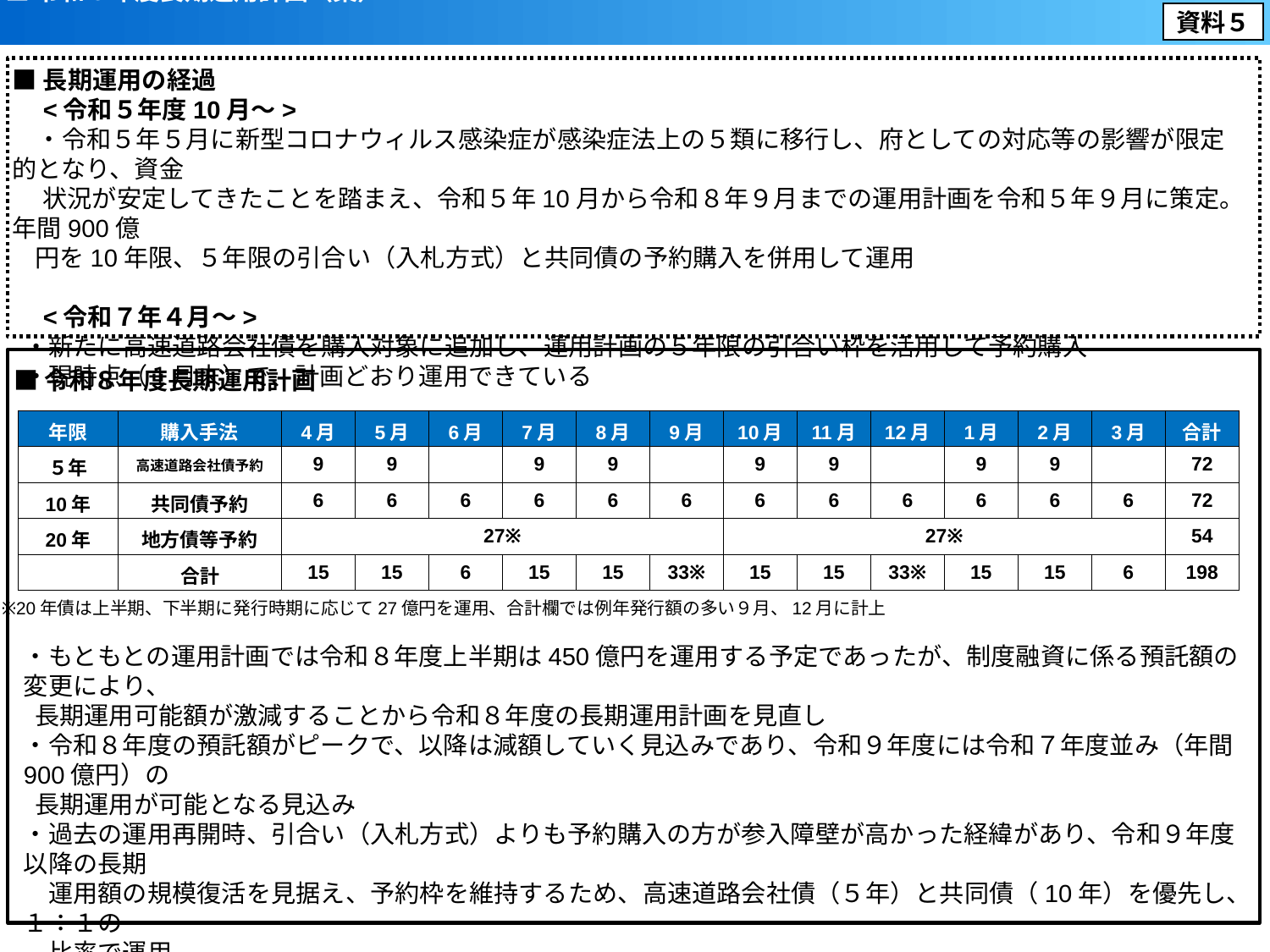

■令和８年度長期運用計画（案）
資料５

■長期運用の経過
　<令和５年度10月～>
　・令和５年５月に新型コロナウィルス感染症が感染症法上の５類に移行し、府としての対応等の影響が限定的となり、資金
　 状況が安定してきたことを踏まえ、令和５年10月から令和８年９月までの運用計画を令和５年９月に策定。年間900億
   円を10年限、５年限の引合い（入札方式）と共同債の予約購入を併用して運用

　<令和７年４月～>
 ・新たに高速道路会社債を購入対象に追加し、運用計画の５年限の引合い枠を活用して予約購入
 ・現時点（１月末）で、計画どおり運用できている

■令和８年度長期運用計画
| 年限 | 購入手法 | 4月 | 5月 | 6月 | 7月 | 8月 | 9月 | 10月 | 11月 | 12月 | 1月 | 2月 | 3月 | 合計 |
| --- | --- | --- | --- | --- | --- | --- | --- | --- | --- | --- | --- | --- | --- | --- |
| ５年 | 高速道路会社債予約 | 9 | 9 |  | 9 | 9 |  | 9 | 9 |  | 9 | 9 |  | 72 |
| 10年 | 共同債予約 | 6 | 6 | 6 | 6 | 6 | 6 | 6 | 6 | 6 | 6 | 6 | 6 | 72 |
| 20年 | 地方債等予約 | 27※ |  |  |  |  | 30 | 27※ |  |  |  |  | 30 | 54 |
|  | 合計 | 15 | 15 | 6 | 15 | 15 | 33※ | 15 | 15 | 33※ | 15 | 15 | 6 | 198 |
※20年債は上半期、下半期に発行時期に応じて27億円を運用、合計欄では例年発行額の多い９月、12月に計上
・もともとの運用計画では令和８年度上半期は450億円を運用する予定であったが、制度融資に係る預託額の変更により、
 長期運用可能額が激減することから令和８年度の長期運用計画を見直し
・令和８年度の預託額がピークで、以降は減額していく見込みであり、令和９年度には令和７年度並み（年間900億円）の
 長期運用が可能となる見込み
・過去の運用再開時、引合い（入札方式）よりも予約購入の方が参入障壁が高かった経緯があり、令和９年度以降の長期
　運用額の規模復活を見据え、予約枠を維持するため、高速道路会社債（５年）と共同債（10年）を優先し、１：１の
　比率で運用
・運用額減少局面のなかで運用益確保の観点から、利回り向上を図るため、地方債等の20年債を予約にて購入し運用